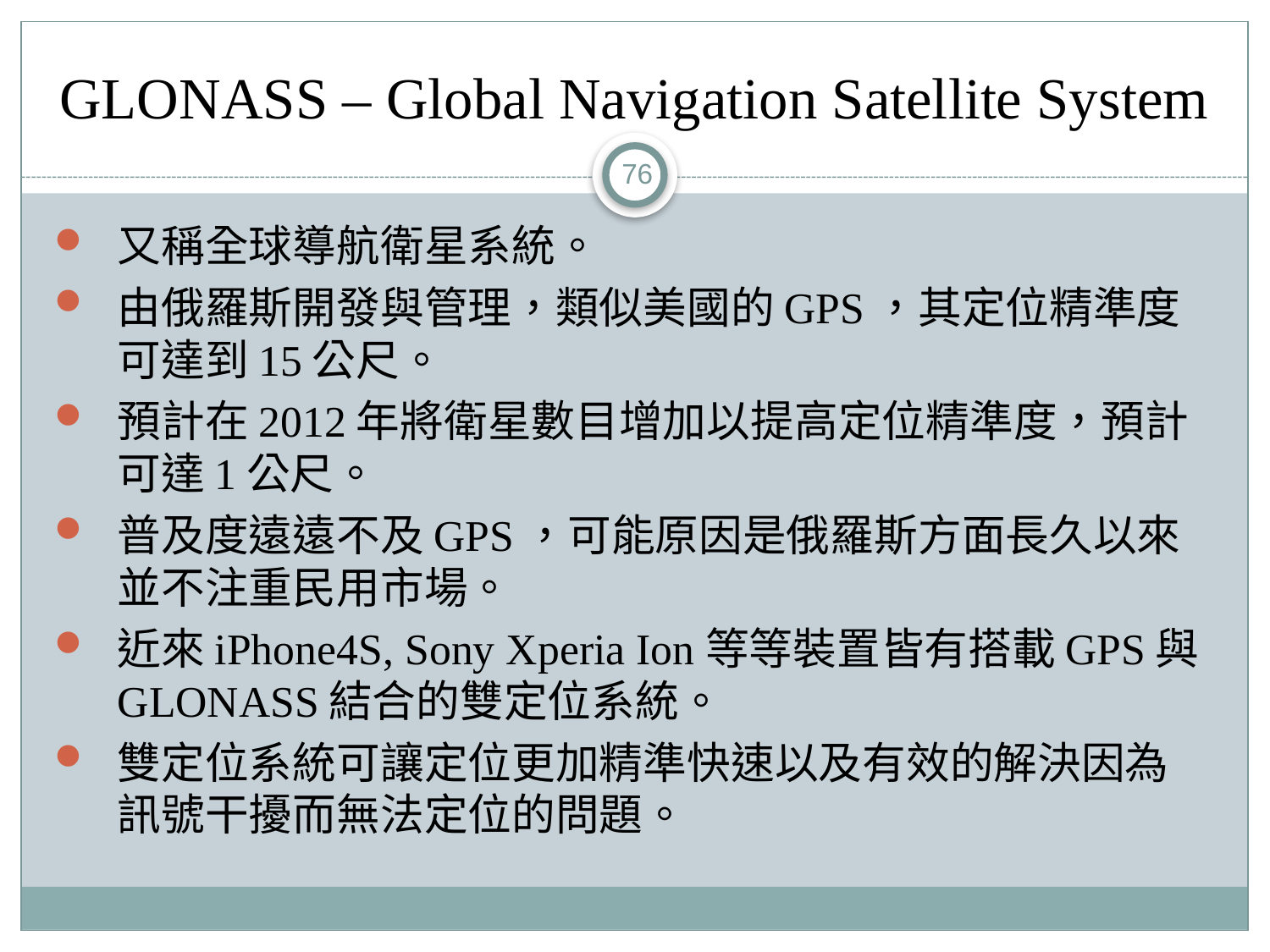

# GLONASS – Global Navigation Satellite System
76
又稱全球導航衛星系統。
由俄羅斯開發與管理，類似美國的GPS，其定位精準度可達到15公尺。
預計在2012年將衛星數目增加以提高定位精準度，預計可達1公尺。
普及度遠遠不及GPS，可能原因是俄羅斯方面長久以來並不注重民用市場。
近來iPhone4S, Sony Xperia Ion等等裝置皆有搭載GPS與GLONASS結合的雙定位系統。
雙定位系統可讓定位更加精準快速以及有效的解決因為訊號干擾而無法定位的問題。